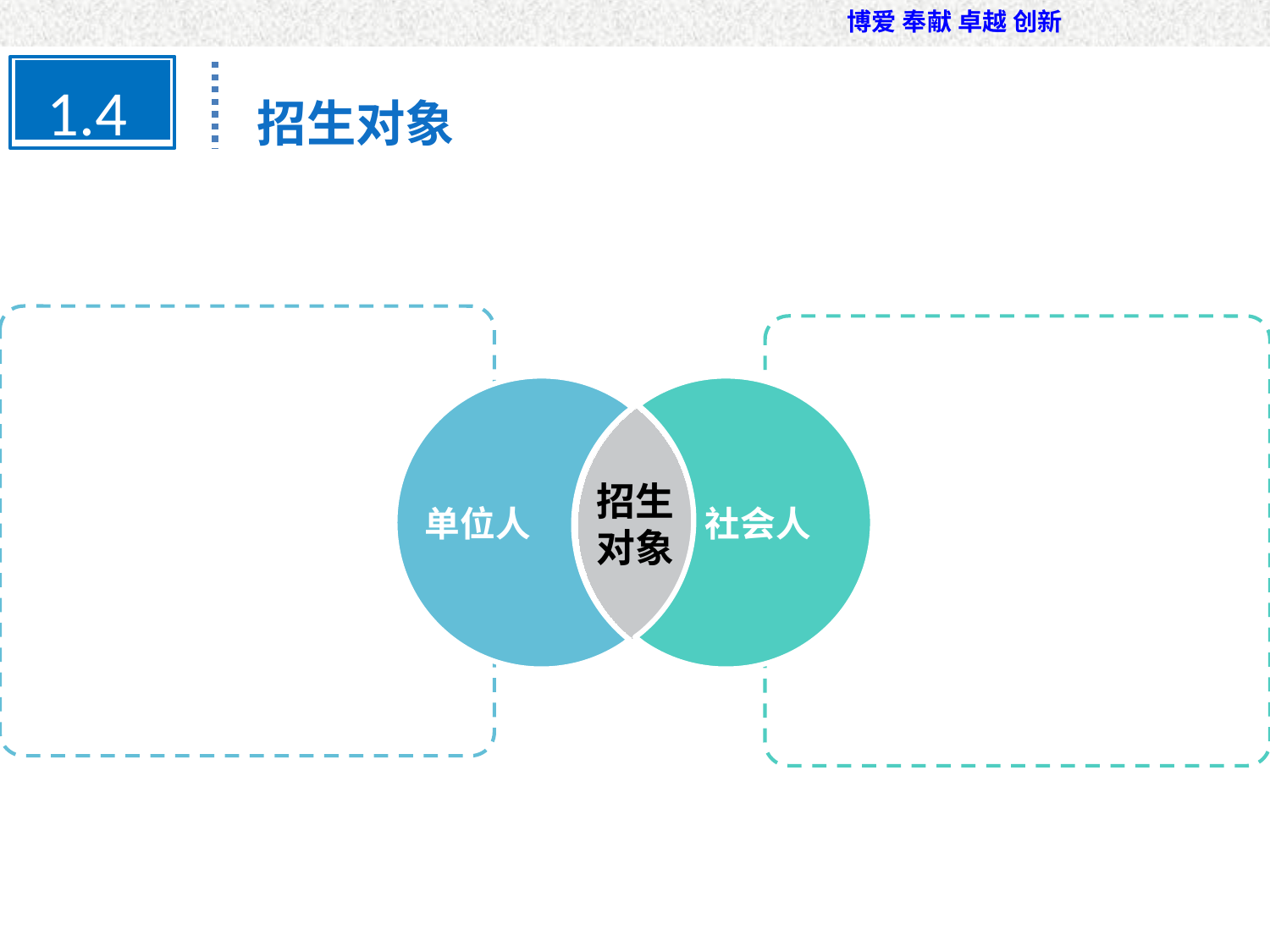

招生对象
1.4
录取流程
组织报名、面试和体检这四个环节
录取流程
组织报名、笔试、面试和体检这四个环节
单位人
社会人
招生对象